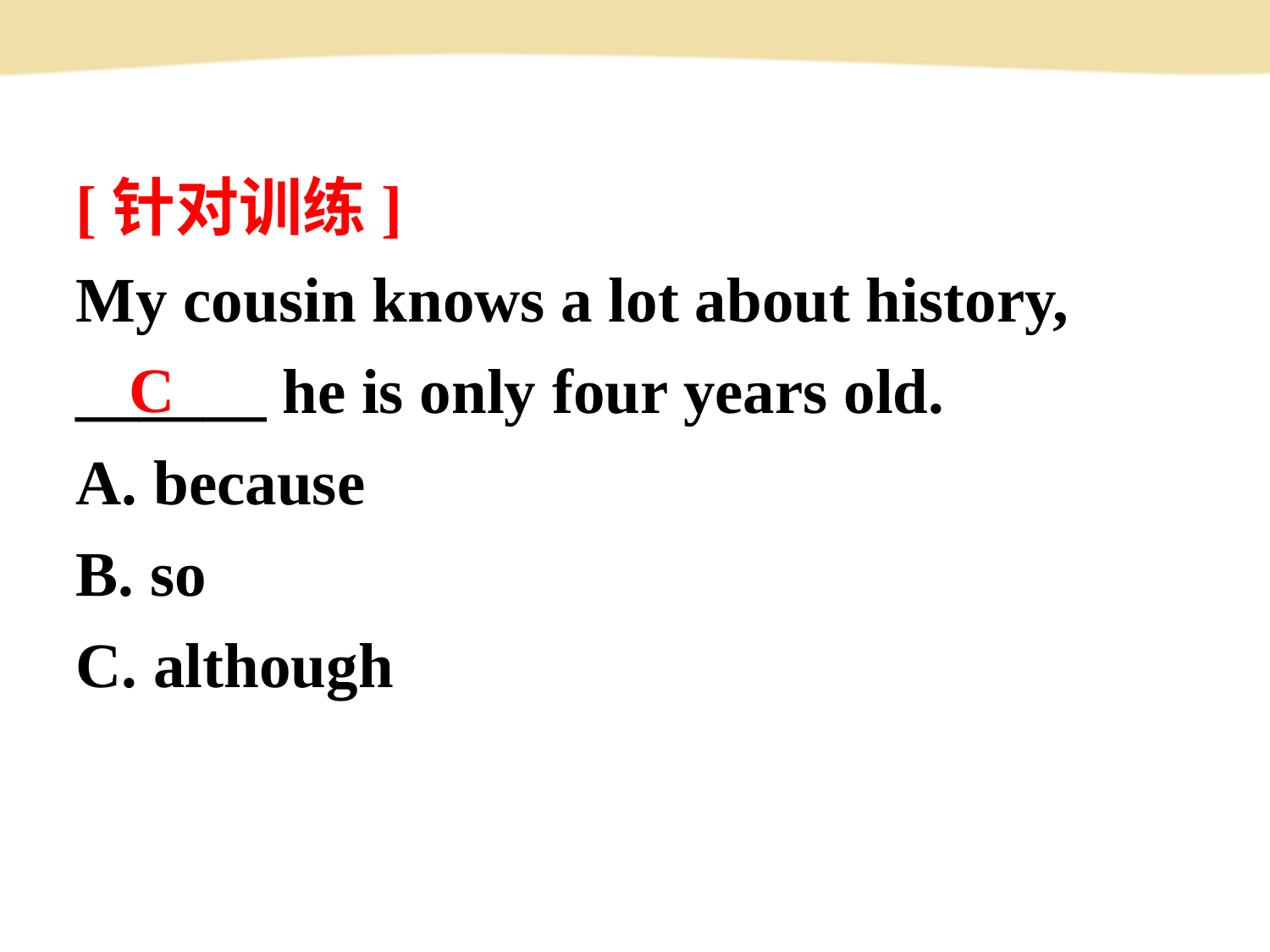

[针对训练]
My cousin knows a lot about history, ______ he is only four years old.
A. because
B. so
C. although
C